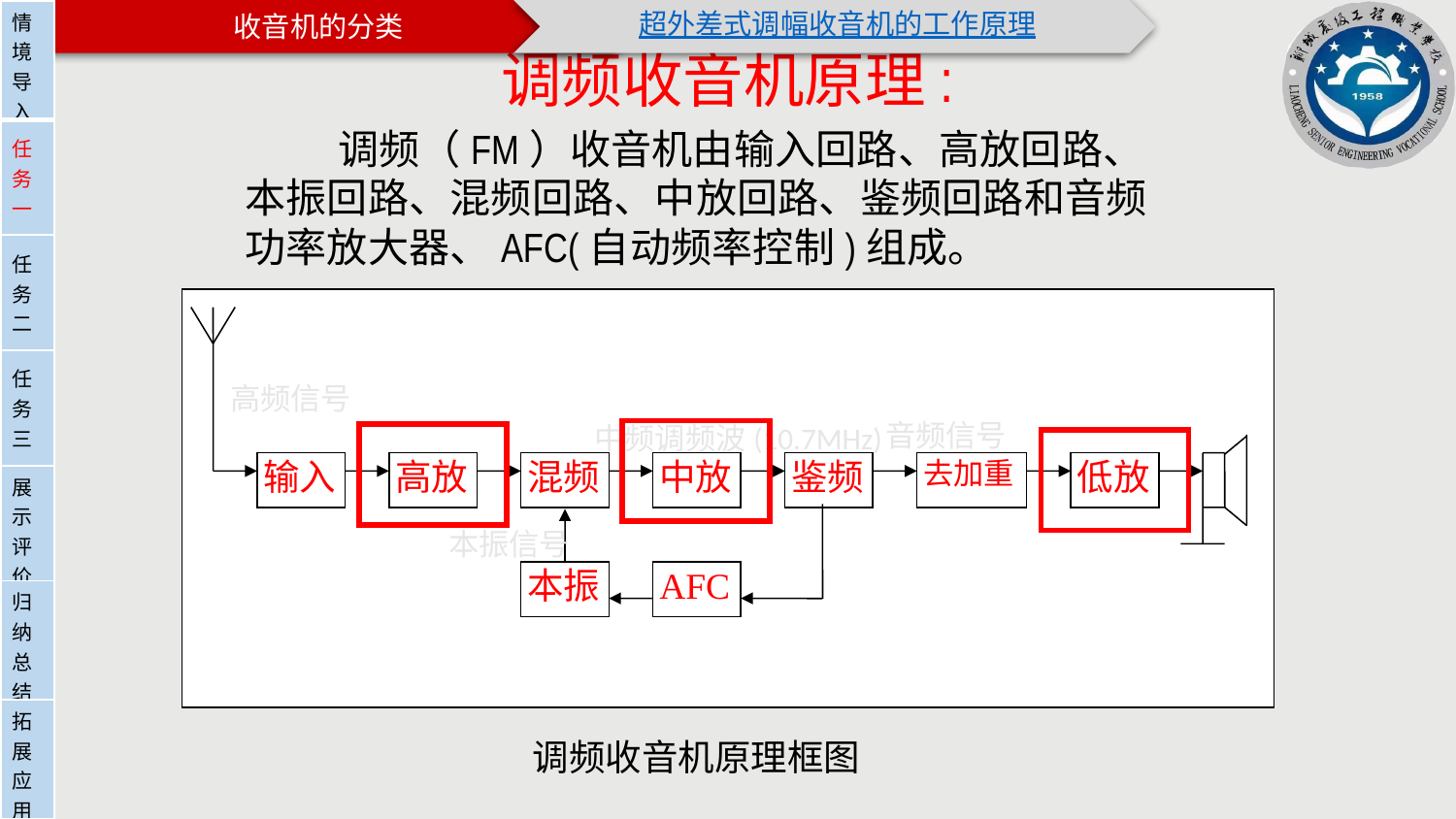

| 情境导入 |
| --- |
| 任务一 |
| 任务二 |
| 任务三 |
| 展示评价 |
| 归纳总结 |
| 拓展应用 |
收音机的分类
超外差式调幅收音机的工作原理
调频收音机原理:
         调频（FM）收音机由输入回路、高放回路、本振回路、混频回路、中放回路、鉴频回路和音频功率放大器、AFC(自动频率控制)组成。

输入
高放
混频
中放
鉴频
去加重
低放

本振
AFC

高频信号
音频信号
中频调频波(10.7MHz)

本振信号
调频收音机原理框图